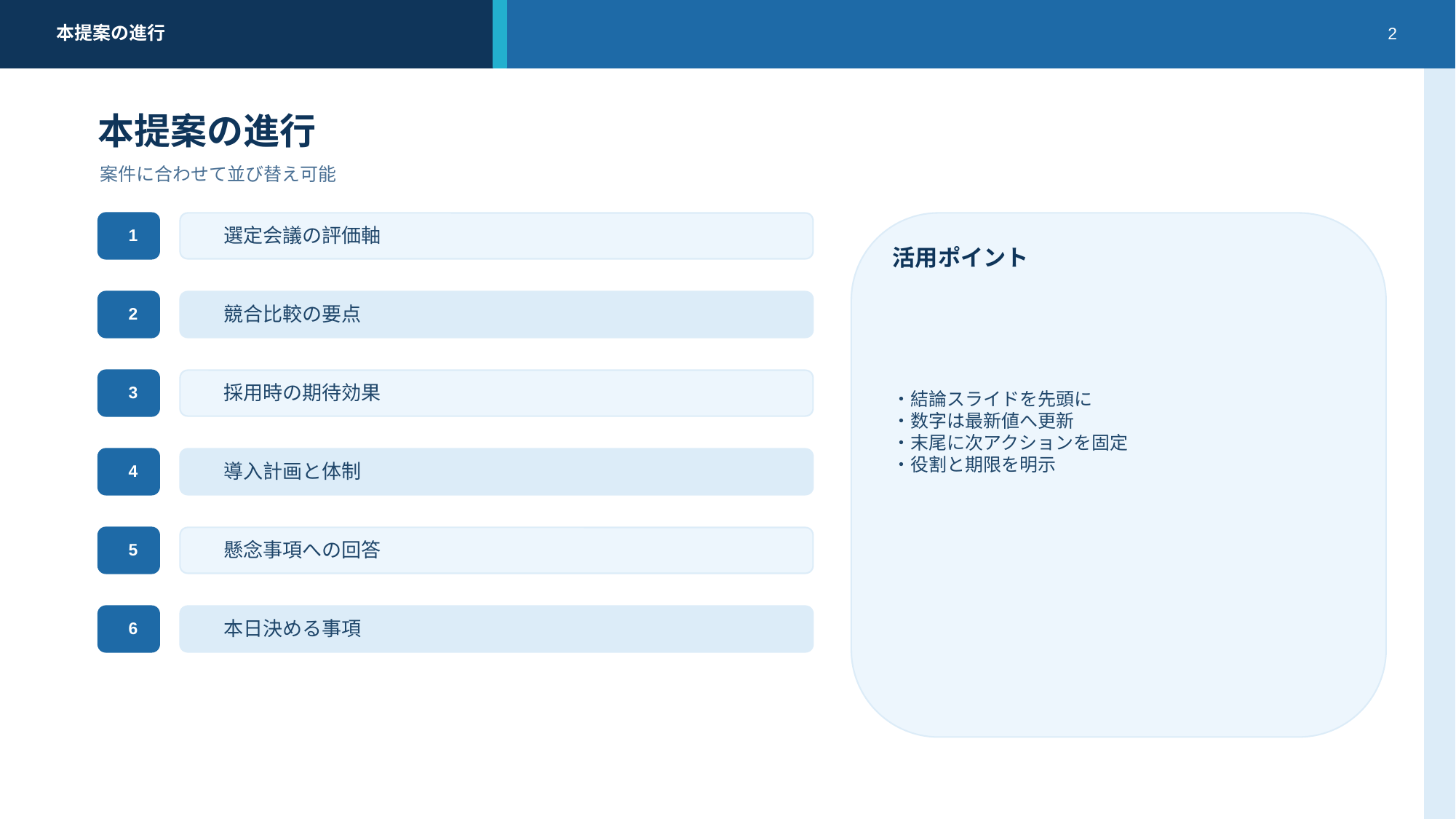

本提案の進行
2

本提案の進行
案件に合わせて並び替え可能

1
選定会議の評価軸
活用ポイント

・結論スライドを先頭に
・数字は最新値へ更新
・末尾に次アクションを固定
・役割と期限を明示
2
競合比較の要点

3
採用時の期待効果

4
導入計画と体制

5
懸念事項への回答

6
本日決める事項